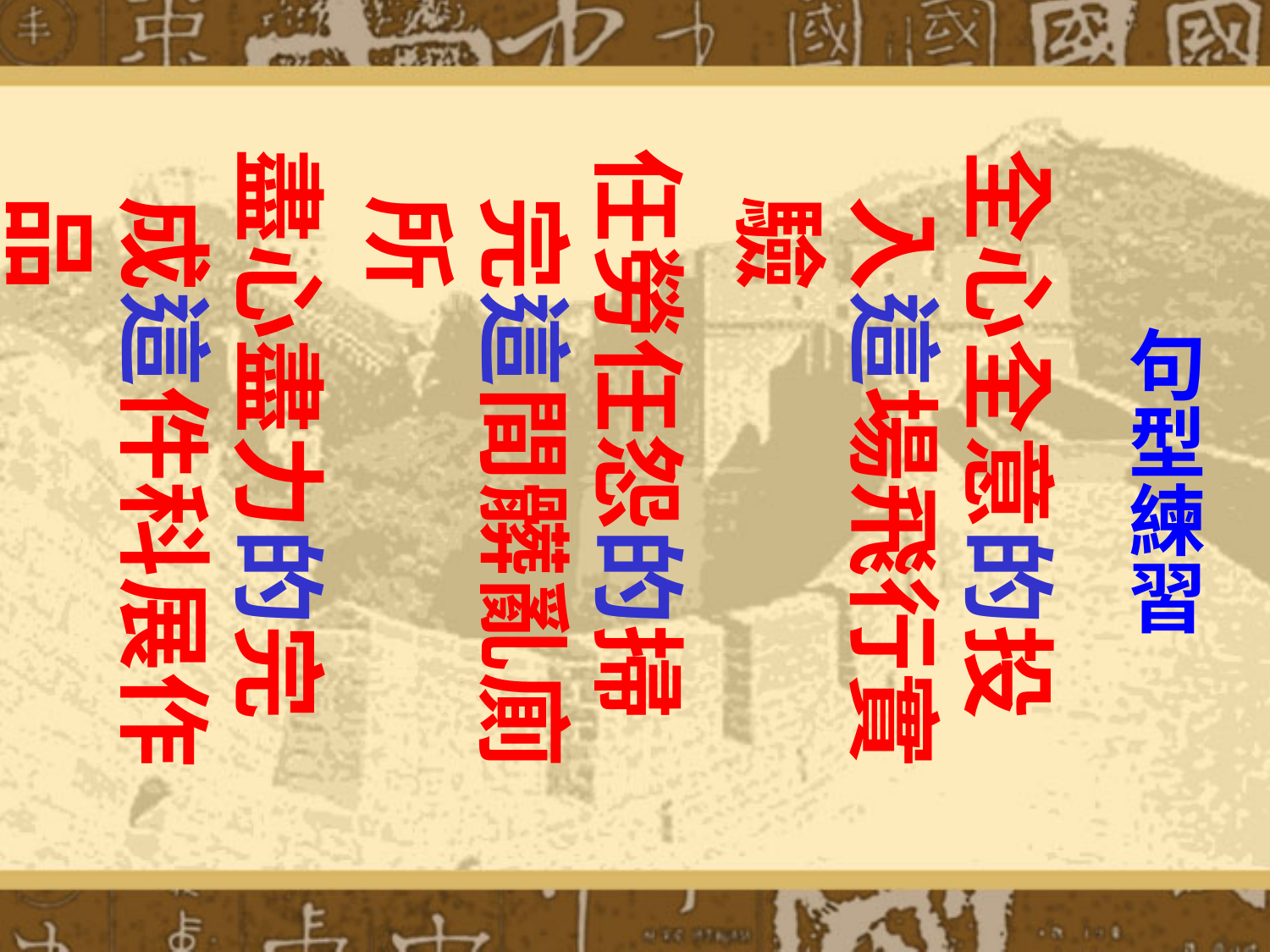

盡心盡力的完成這件科展作品
任勞任怨的掃完這間髒亂廁所
全心全意的投入這場飛行實驗
# 句型練習